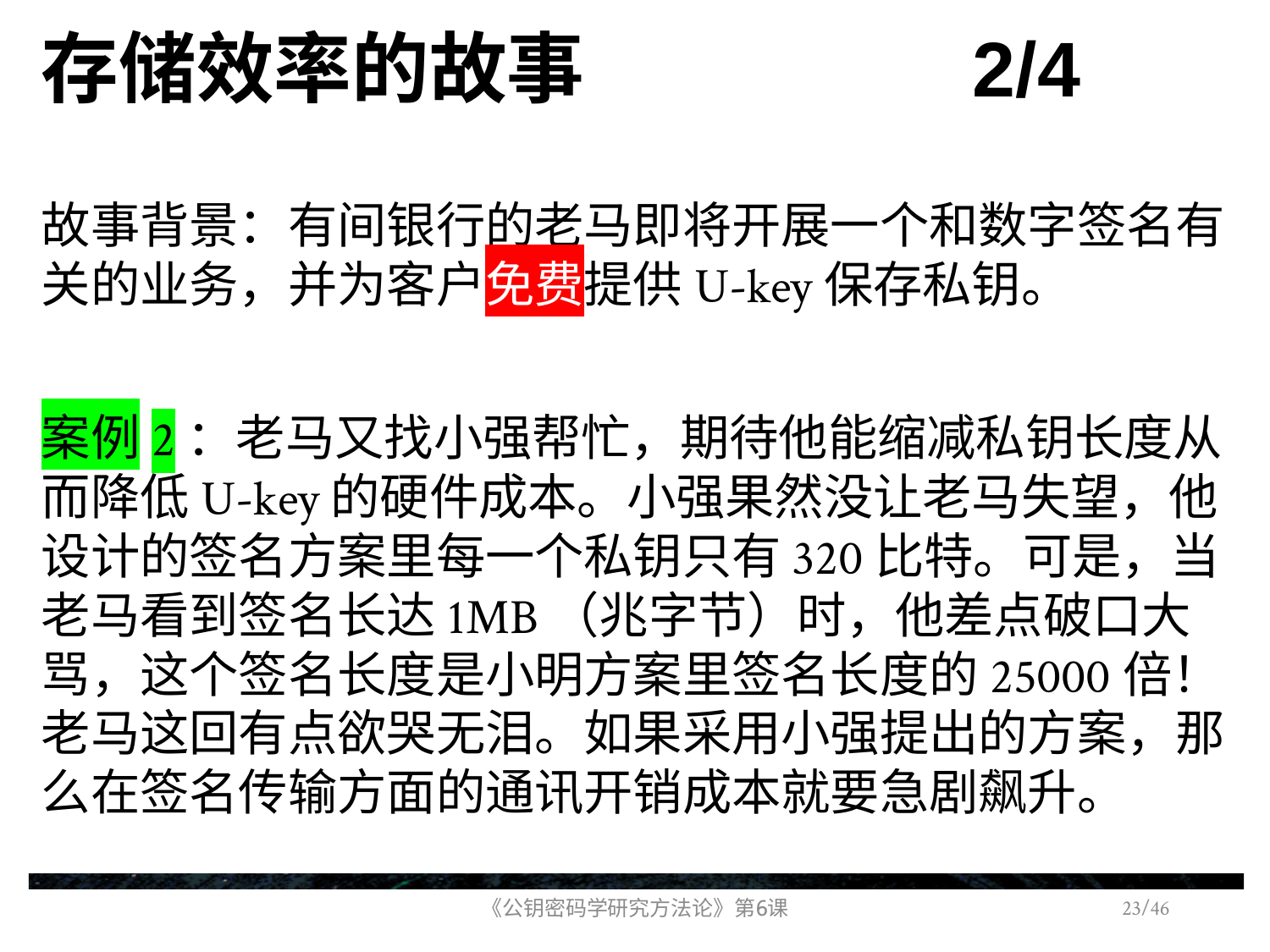

# 存储效率的故事                     2/4
故事背景：有间银行的老马即将开展一个和数字签名有关的业务，并为客户免费提供U-key保存私钥。

案例2：老马又找小强帮忙，期待他能缩减私钥长度从而降低U-key的硬件成本。小强果然没让老马失望，他设计的签名方案里每一个私钥只有320比特。可是，当老马看到签名长达1MB（兆字节）时，他差点破口大骂，这个签名长度是小明方案里签名长度的25000倍！老马这回有点欲哭无泪。如果采用小强提出的方案，那么在签名传输方面的通讯开销成本就要急剧飙升。
《公钥密码学研究方法论》第6课
23/46